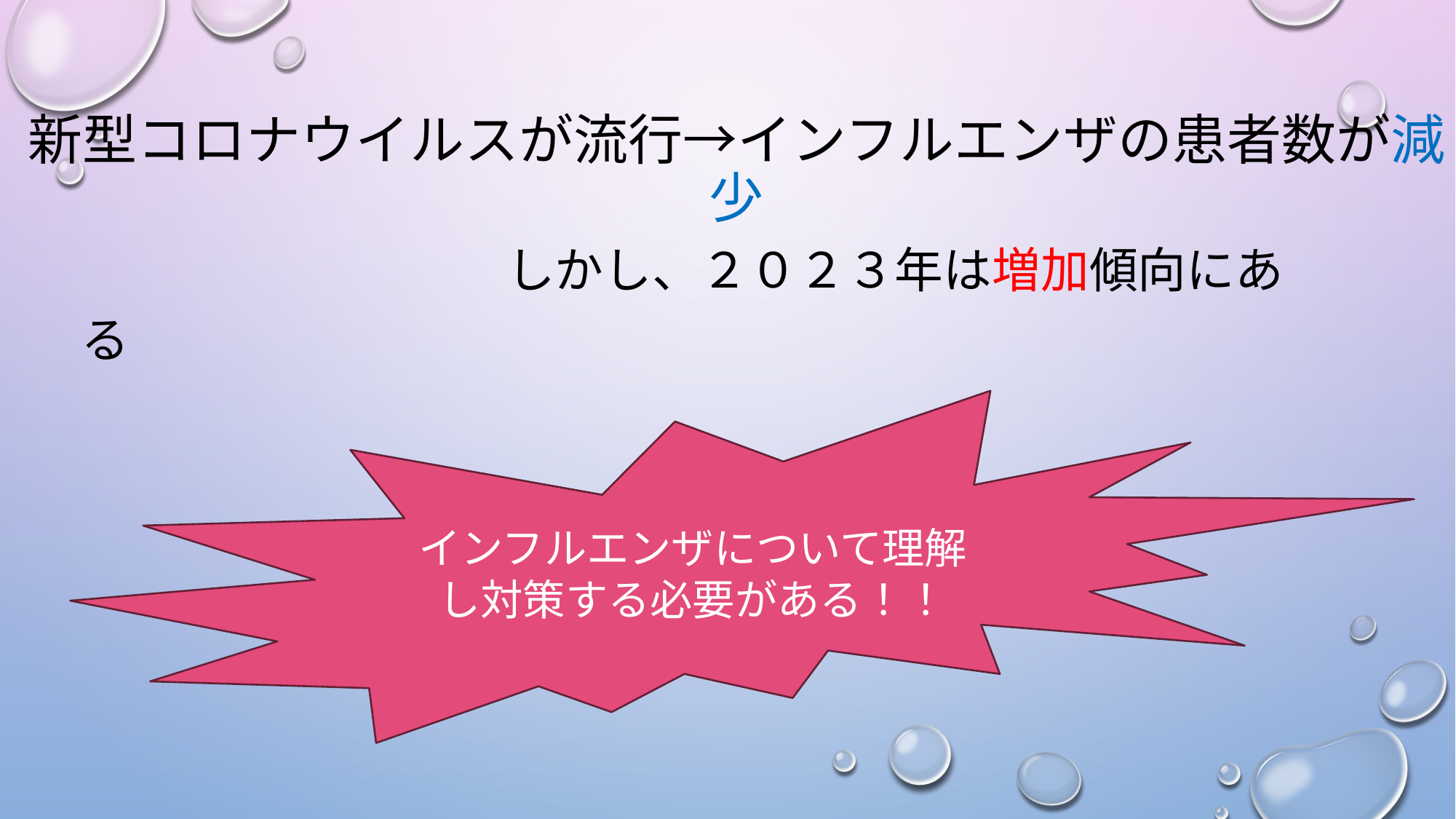

# 新型コロナウイルスが流行→インフルエンザの患者数が減少
　　　　　　　　　　　　　　しかし、２０２３年は増加傾向にある
インフルエンザについて理解し対策する必要がある！！